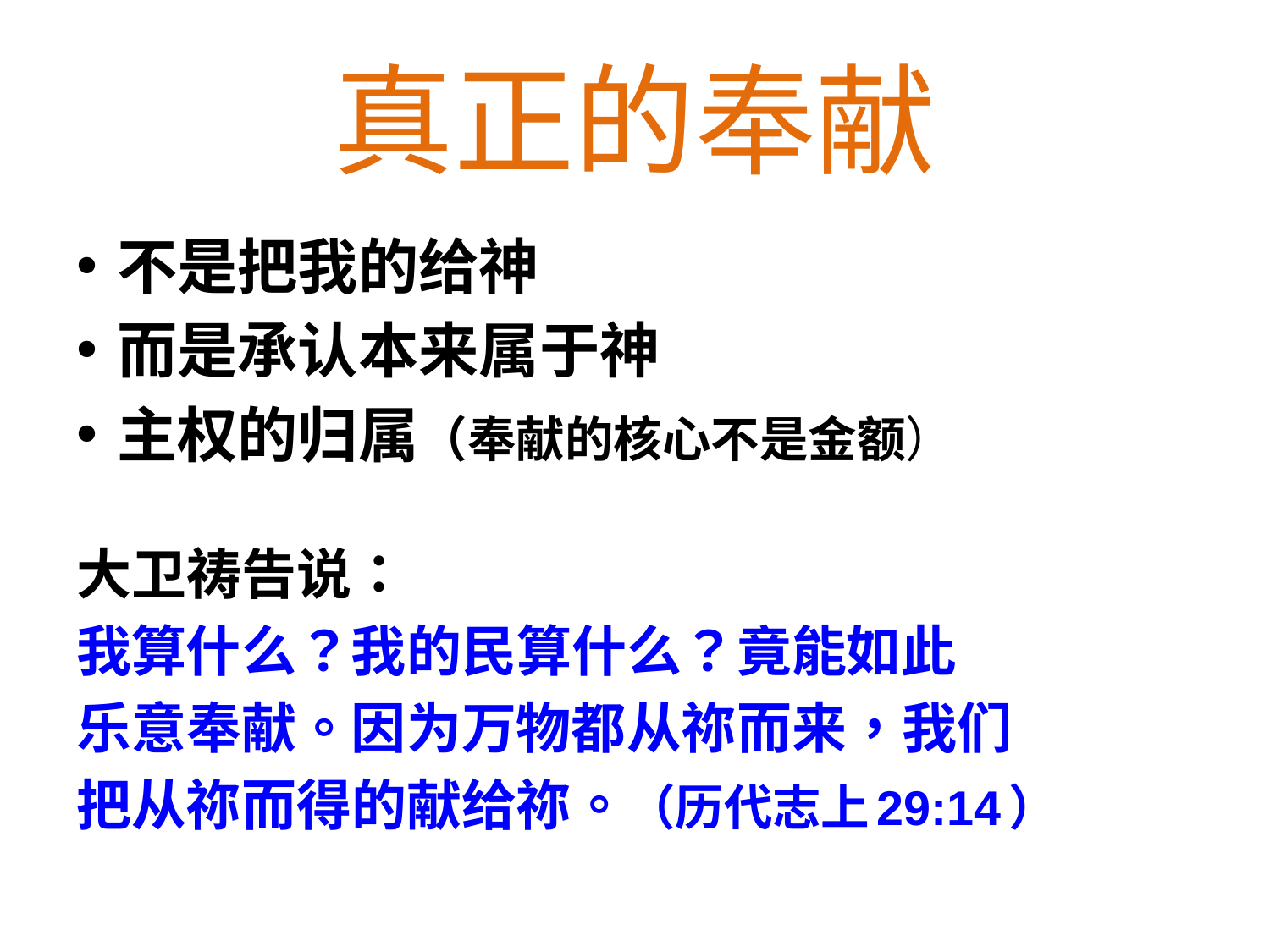

# 真正的奉献
不是把我的给神
而是承认本来属于神
主权的归属（奉献的核心不是金额）

大卫祷告说：
我算什么？我的民算什么？竟能如此
乐意奉献。因为万物都从祢而来，我们
把从祢而得的献给祢。（历代志上29:14）